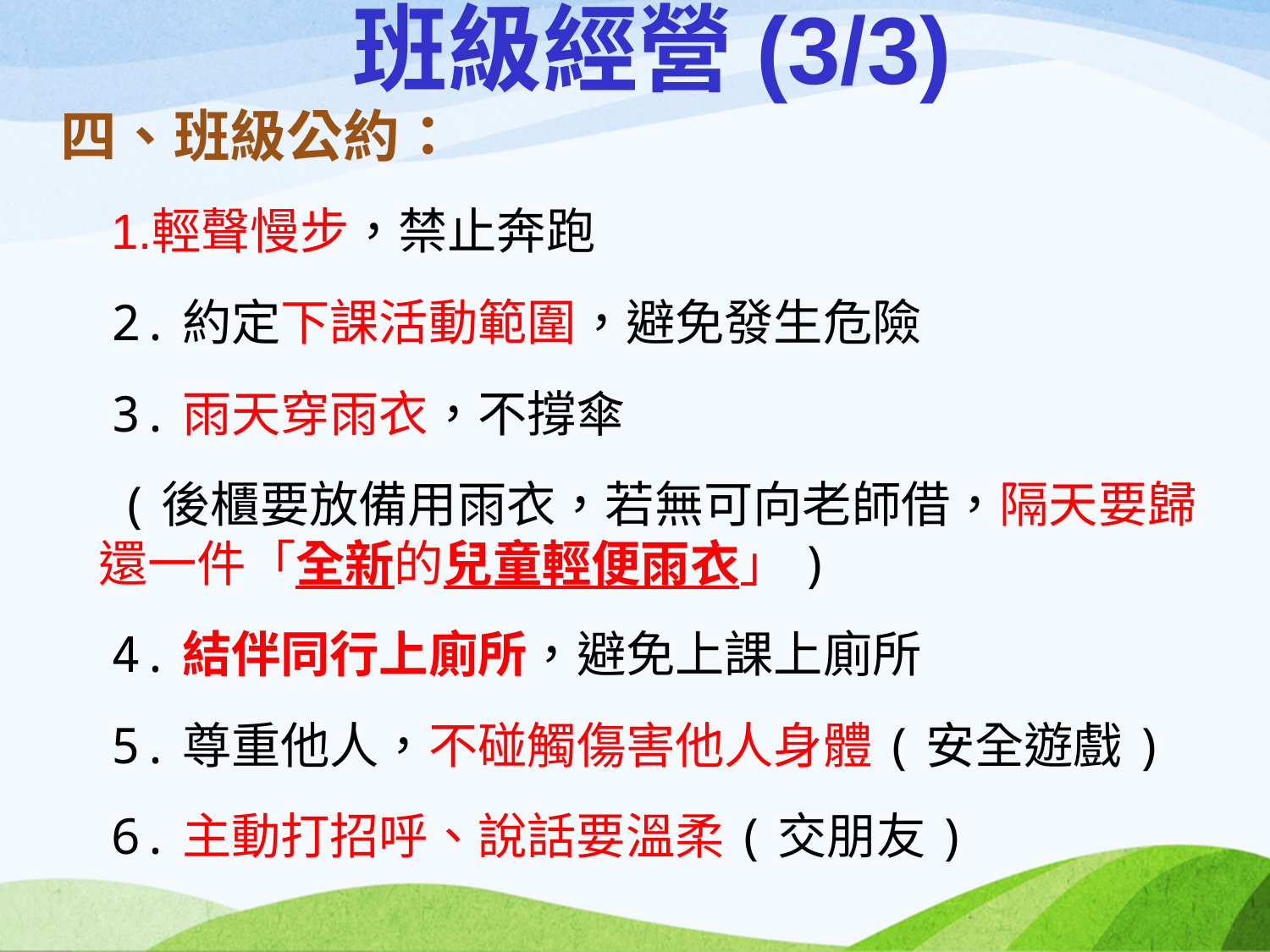

班級經營(3/3)
四、班級公約：
輕聲慢步，禁止奔跑
2.約定下課活動範圍，避免發生危險
3.雨天穿雨衣，不撐傘
  (後櫃要放備用雨衣，若無可向老師借，隔天要歸還一件「全新的兒童輕便雨衣」)
4.結伴同行上廁所，避免上課上廁所
5.尊重他人，不碰觸傷害他人身體(安全遊戲)
6.主動打招呼、說話要溫柔(交朋友)